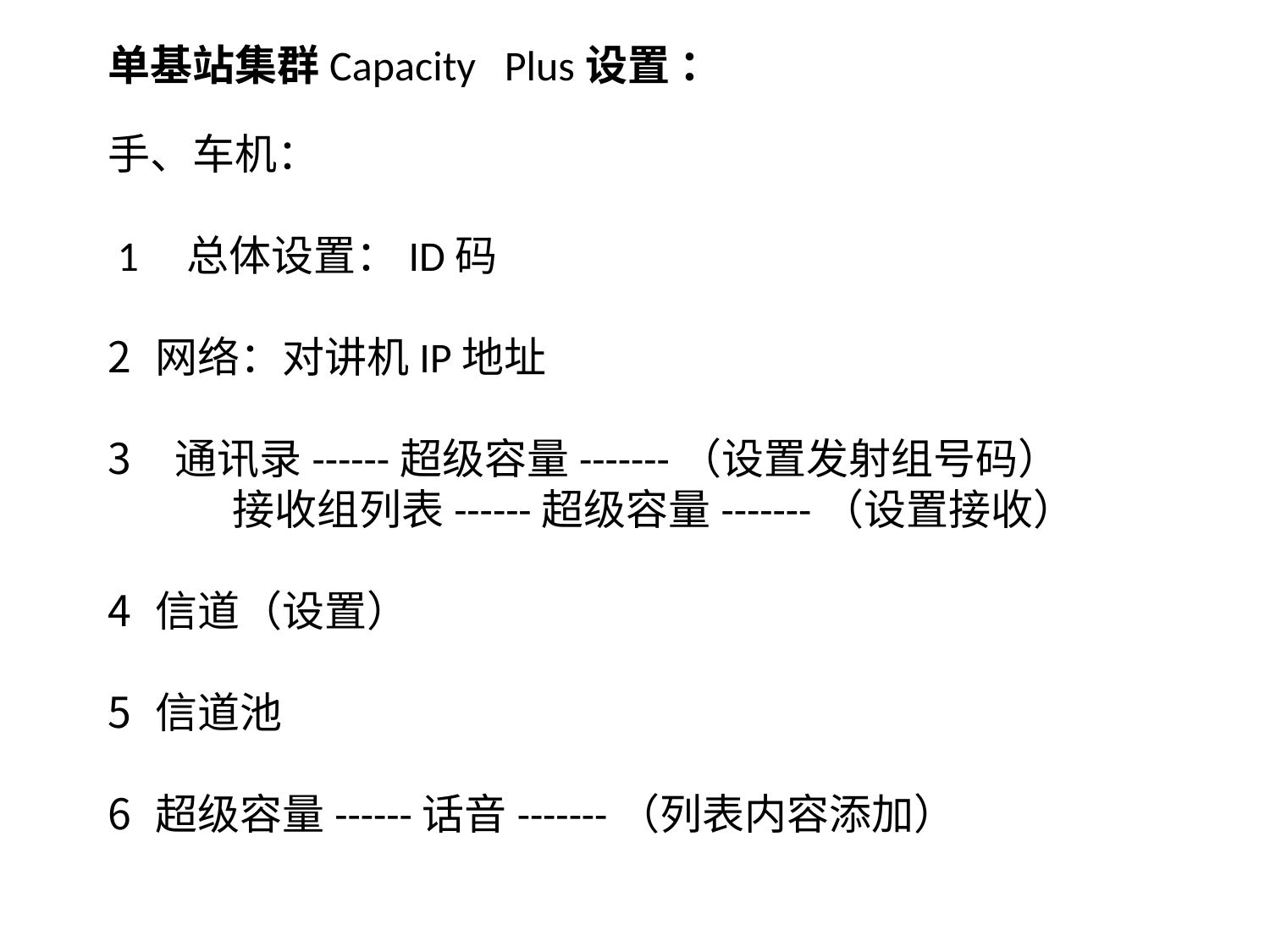

单基站集群Capacity   Plus设置 ：

手、车机：

 1    总体设置：ID码

网络：对讲机IP地址

 通讯录------超级容量-------（设置发射组号码）
            接收组列表------超级容量-------（设置接收）

信道（设置）

信道池

超级容量------话音-------（列表内容添加）